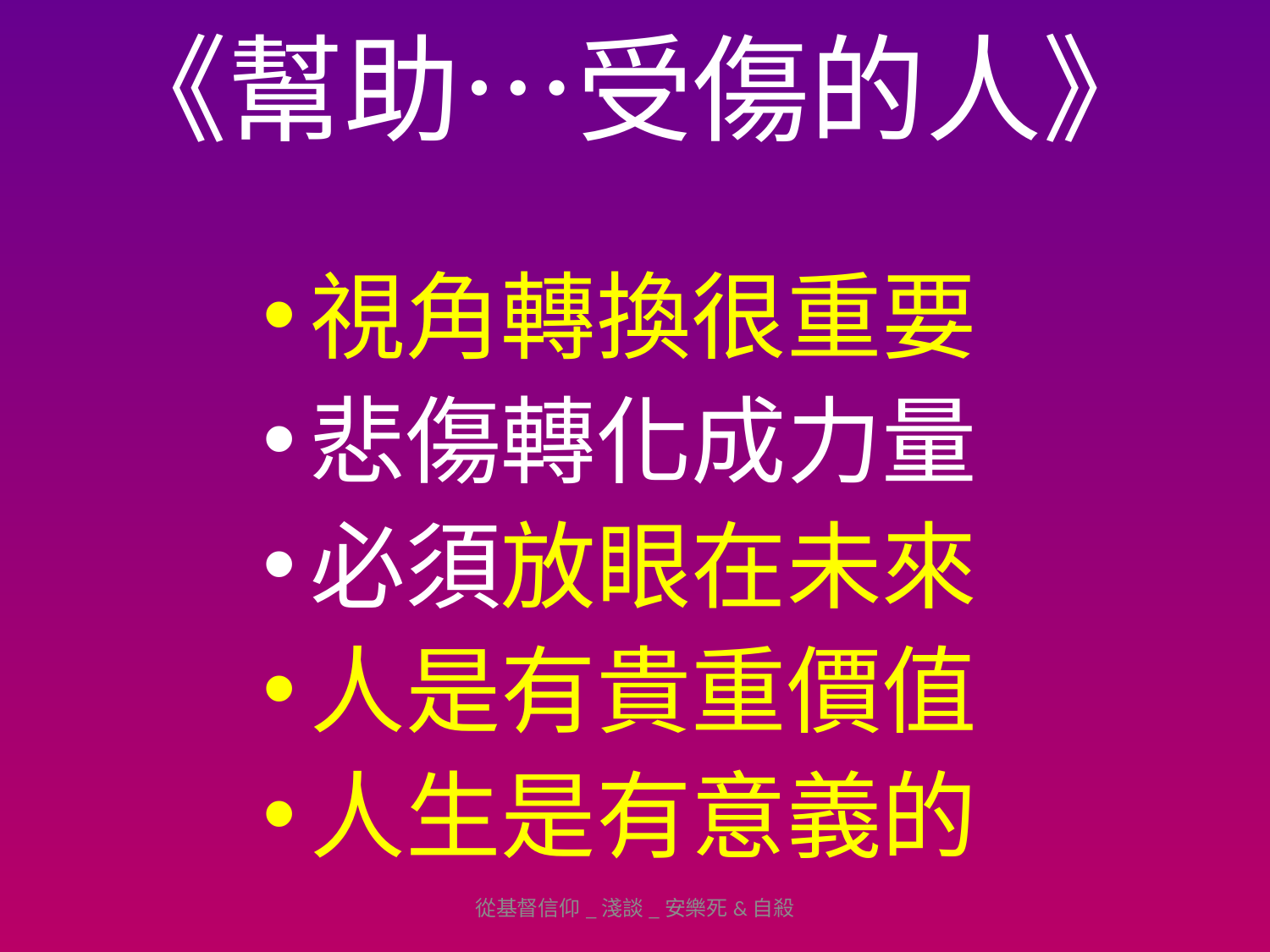

# 《幫助…受傷的人》
視角轉換很重要
悲傷轉化成力量
必須放眼在未來
人是有貴重價值
人生是有意義的
從基督信仰_淺談_安樂死&自殺